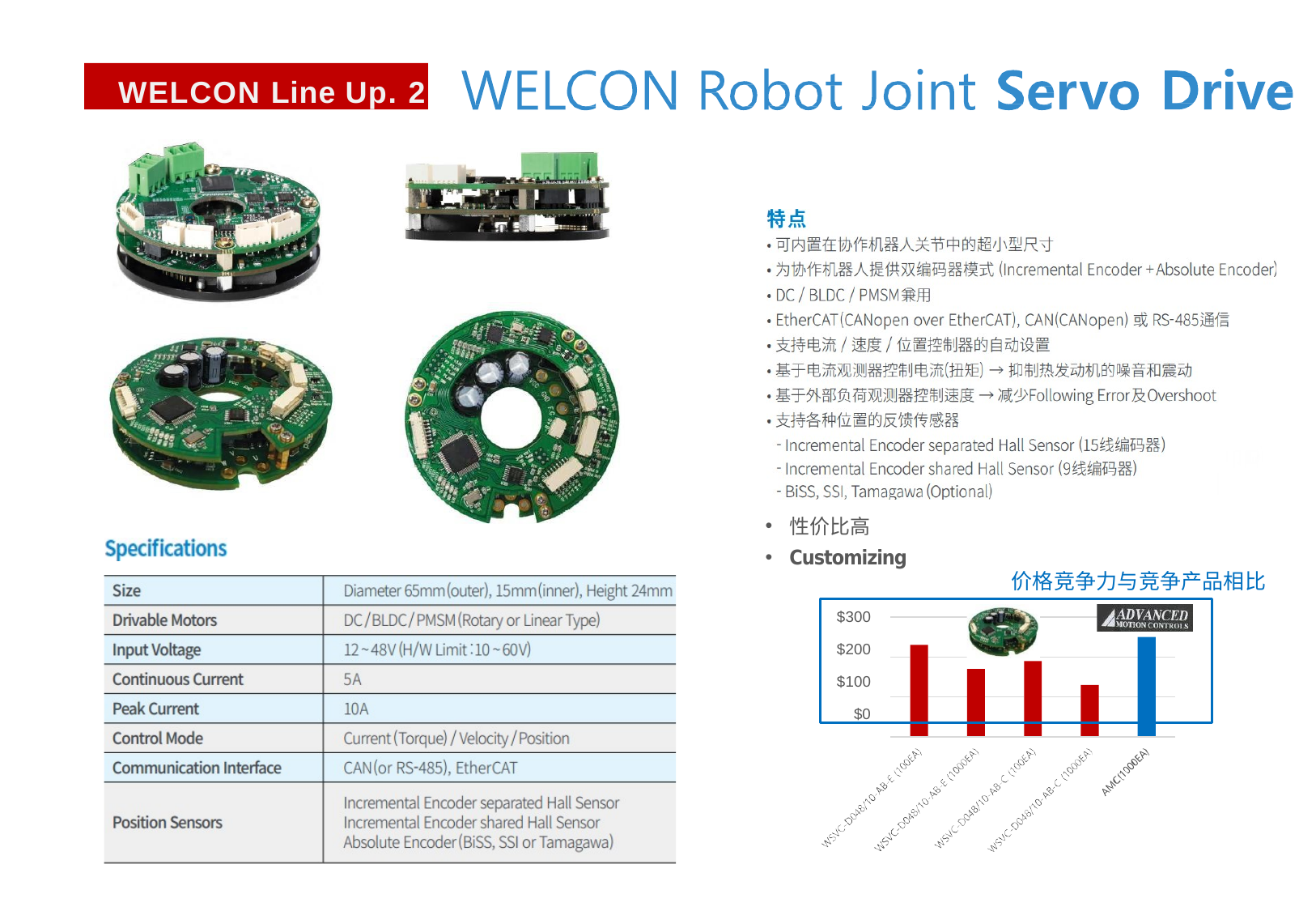

WELCON Line Up. 2

性价比高
Customizing
价格竞争力与竞争产品相比

$300

$200

$100

$0